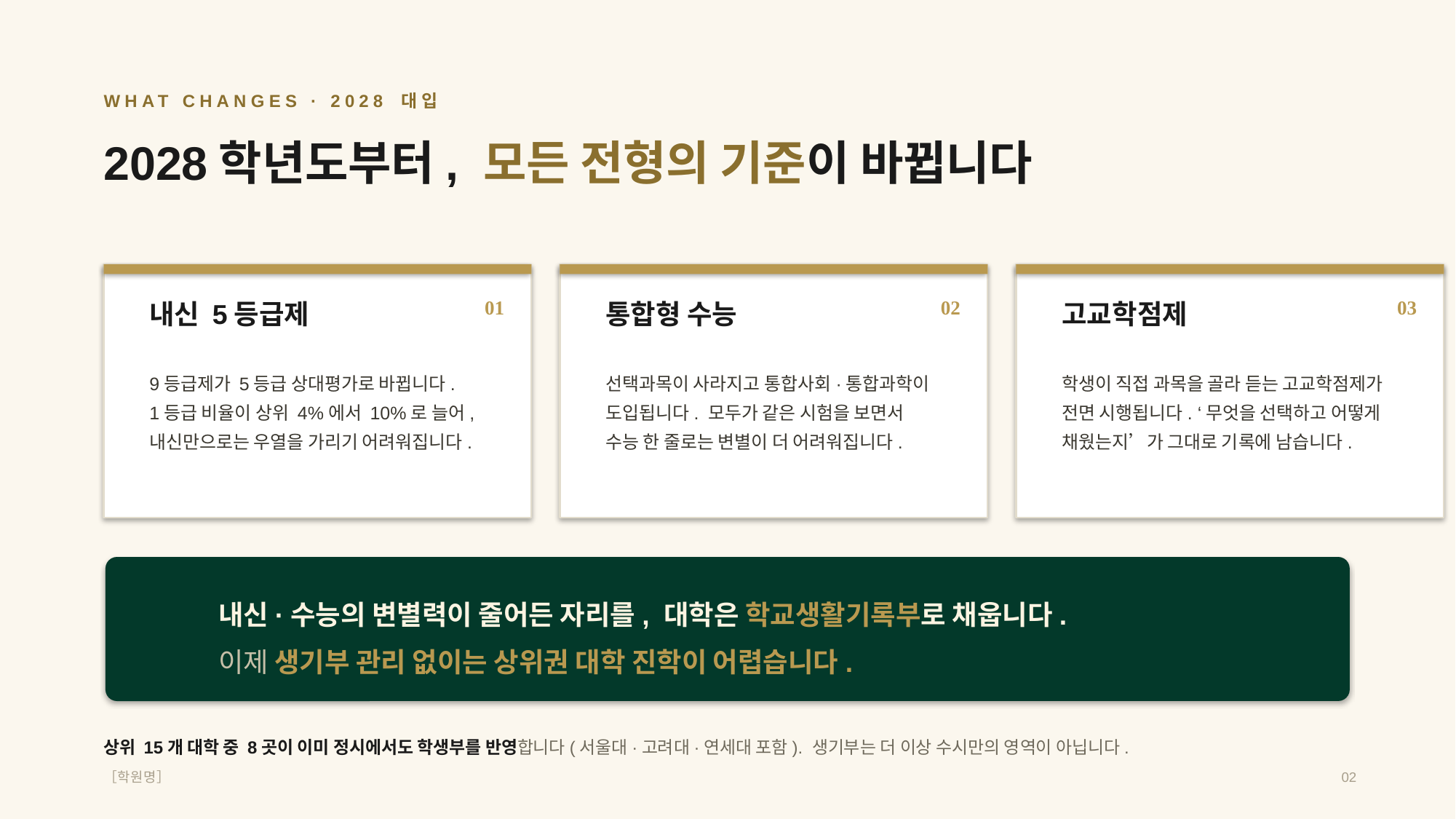

WHAT CHANGES · 2028 대입
2028학년도부터, 모든 전형의 기준이 바뀝니다

01
02
03
내신 5등급제
통합형 수능
고교학점제
9등급제가 5등급 상대평가로 바뀝니다.
1등급 비율이 상위 4%에서 10%로 늘어, 내신만으로는 우열을 가리기 어려워집니다.
선택과목이 사라지고 통합사회·통합과학이 도입됩니다. 모두가 같은 시험을 보면서
수능 한 줄로는 변별이 더 어려워집니다.
학생이 직접 과목을 골라 듣는 고교학점제가 전면 시행됩니다. ‘무엇을 선택하고 어떻게 채웠는지’가 그대로 기록에 남습니다.

내신·수능의 변별력이 줄어든 자리를, 대학은 학교생활기록부로 채웁니다.
이제 생기부 관리 없이는 상위권 대학 진학이 어렵습니다.
상위 15개 대학 중 8곳이 이미 정시에서도 학생부를 반영합니다(서울대·고려대·연세대 포함). 생기부는 더 이상 수시만의 영역이 아닙니다.
［학원명］
02